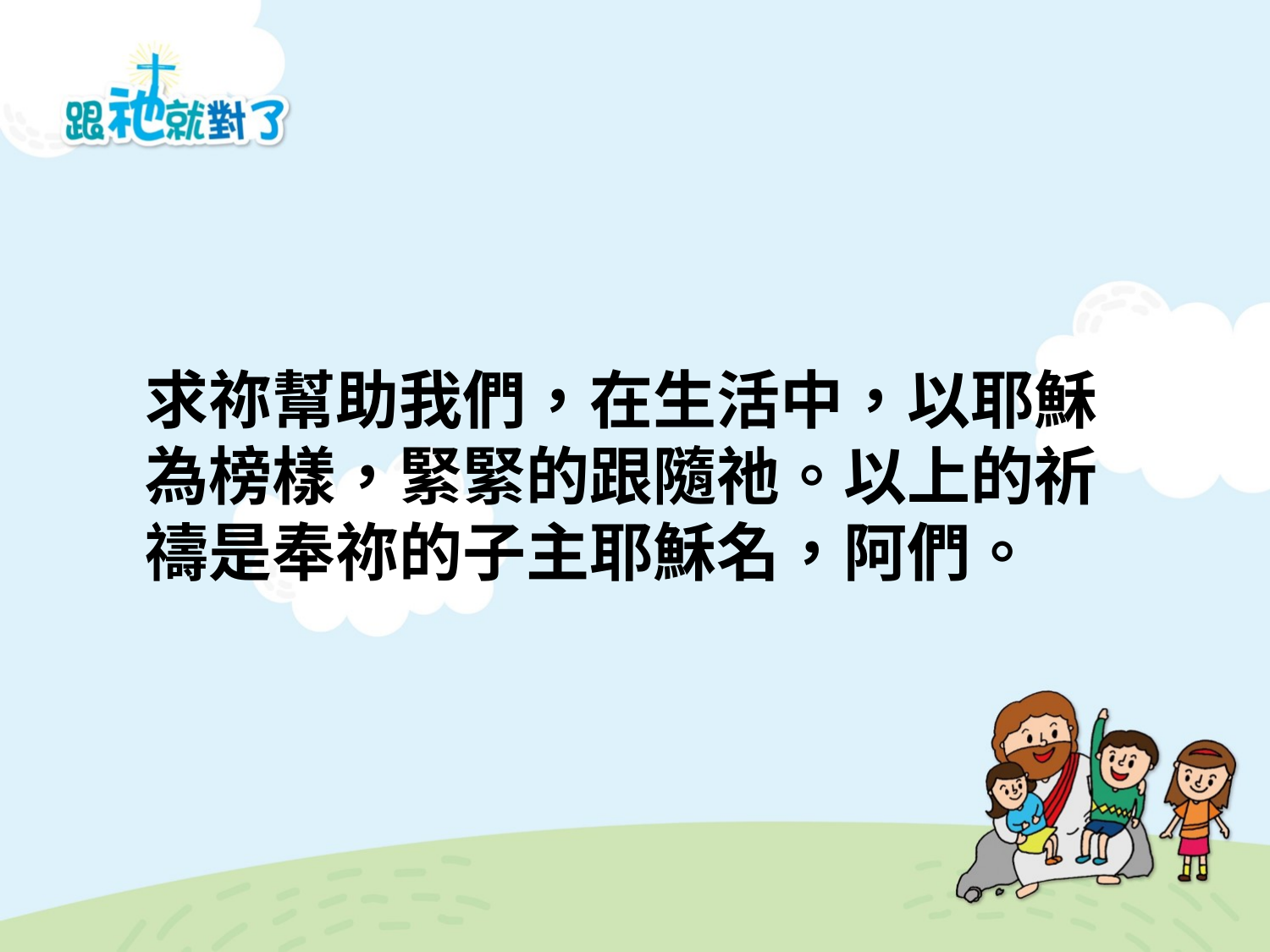

求祢幫助我們，在生活中，以耶穌為榜樣，緊緊的跟隨祂。以上的祈禱是奉祢的子主耶穌名，阿們。